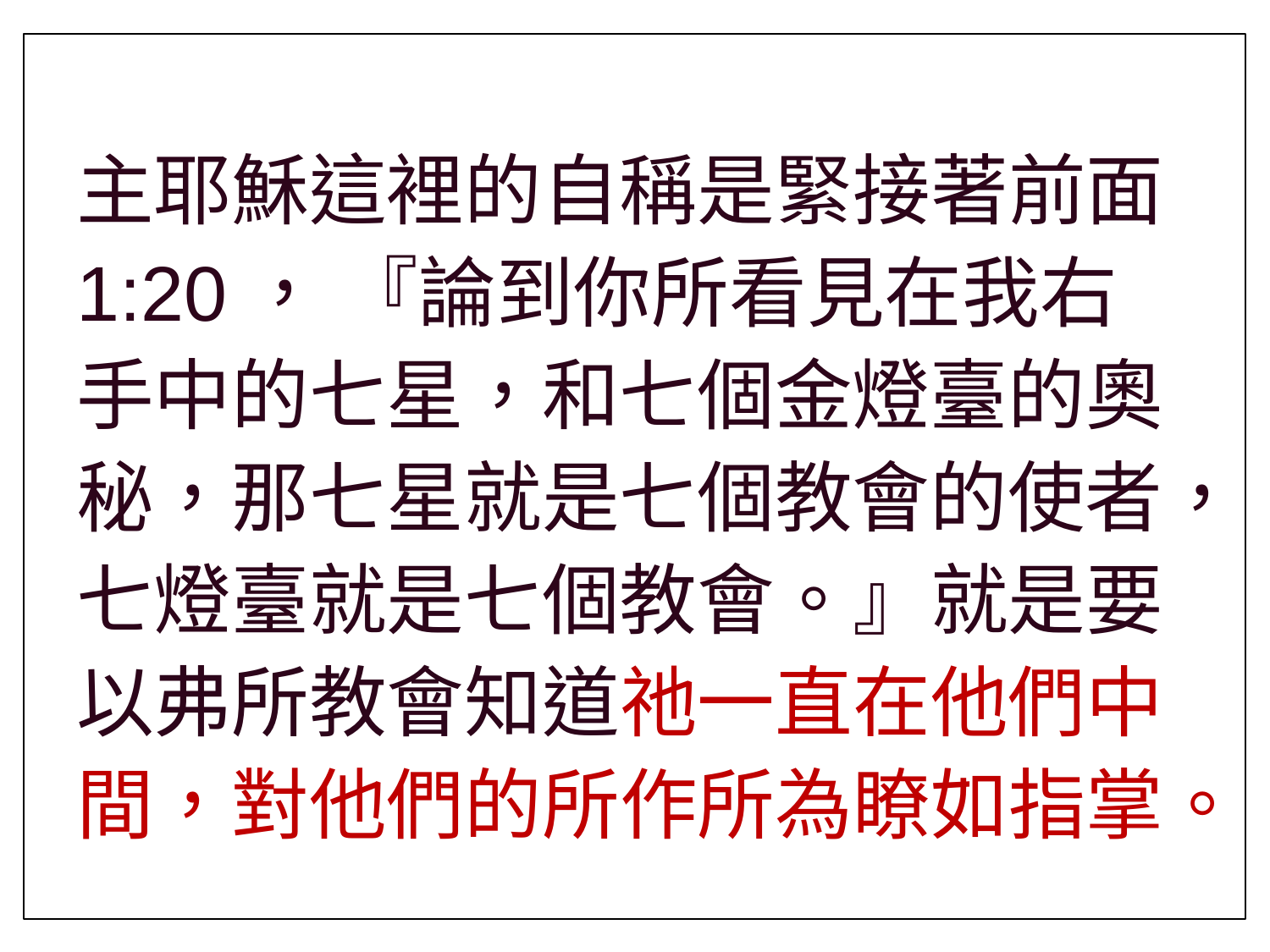

主耶穌這裡的自稱是緊接著前面1:20， 『論到你所看見在我右手中的七星，和七個金燈臺的奧秘，那七星就是七個教會的使者，七燈臺就是七個教會。』就是要以弗所教會知道祂一直在他們中間，對他們的所作所為瞭如指掌。